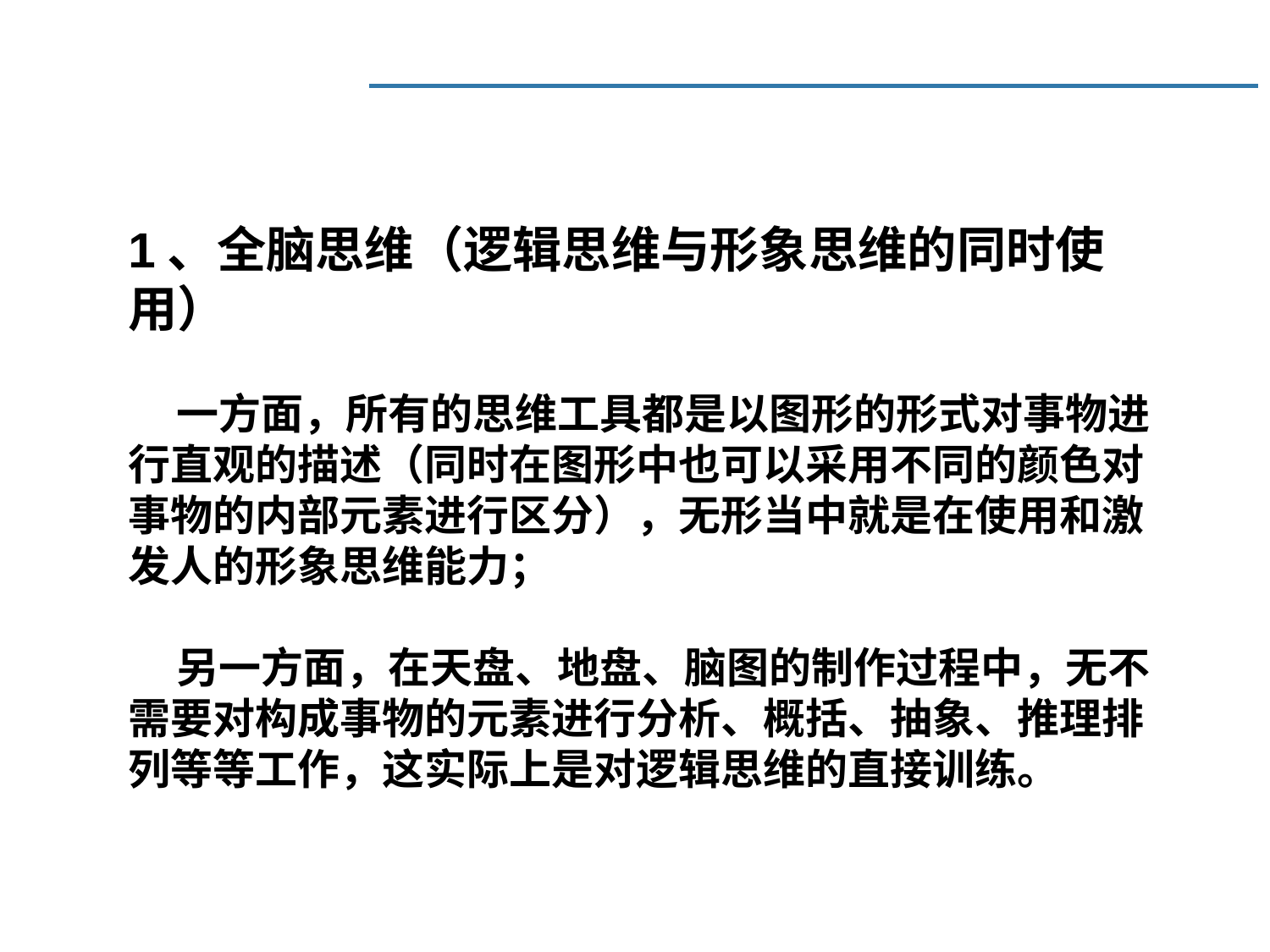

1、全脑思维（逻辑思维与形象思维的同时使用）

    一方面，所有的思维工具都是以图形的形式对事物进行直观的描述（同时在图形中也可以采用不同的颜色对事物的内部元素进行区分），无形当中就是在使用和激发人的形象思维能力；

    另一方面，在天盘、地盘、脑图的制作过程中，无不需要对构成事物的元素进行分析、概括、抽象、推理排列等等工作，这实际上是对逻辑思维的直接训练。